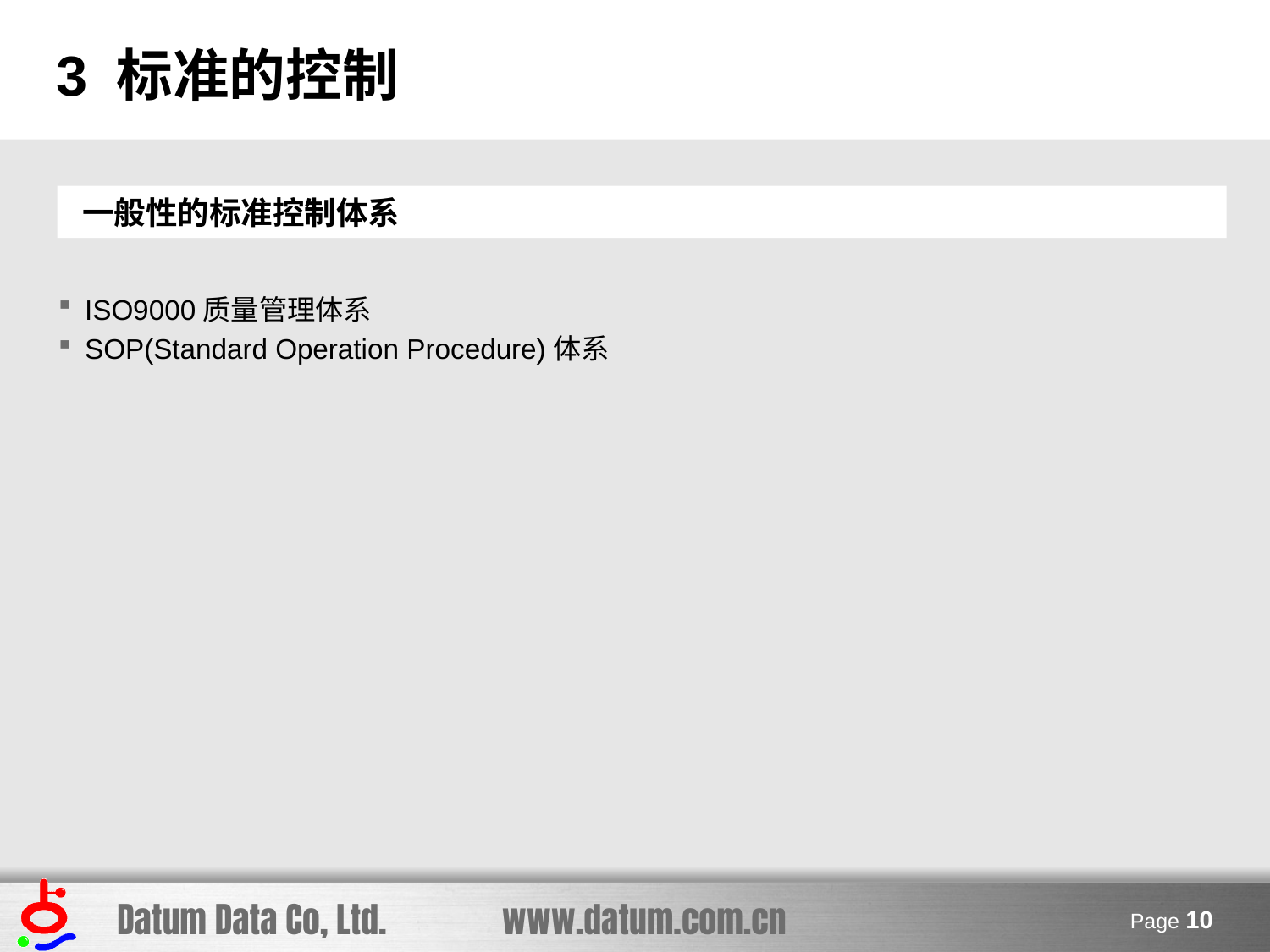

3 标准的控制
一般性的标准控制体系

ISO9000质量管理体系
SOP(Standard Operation Procedure)体系

Page 10